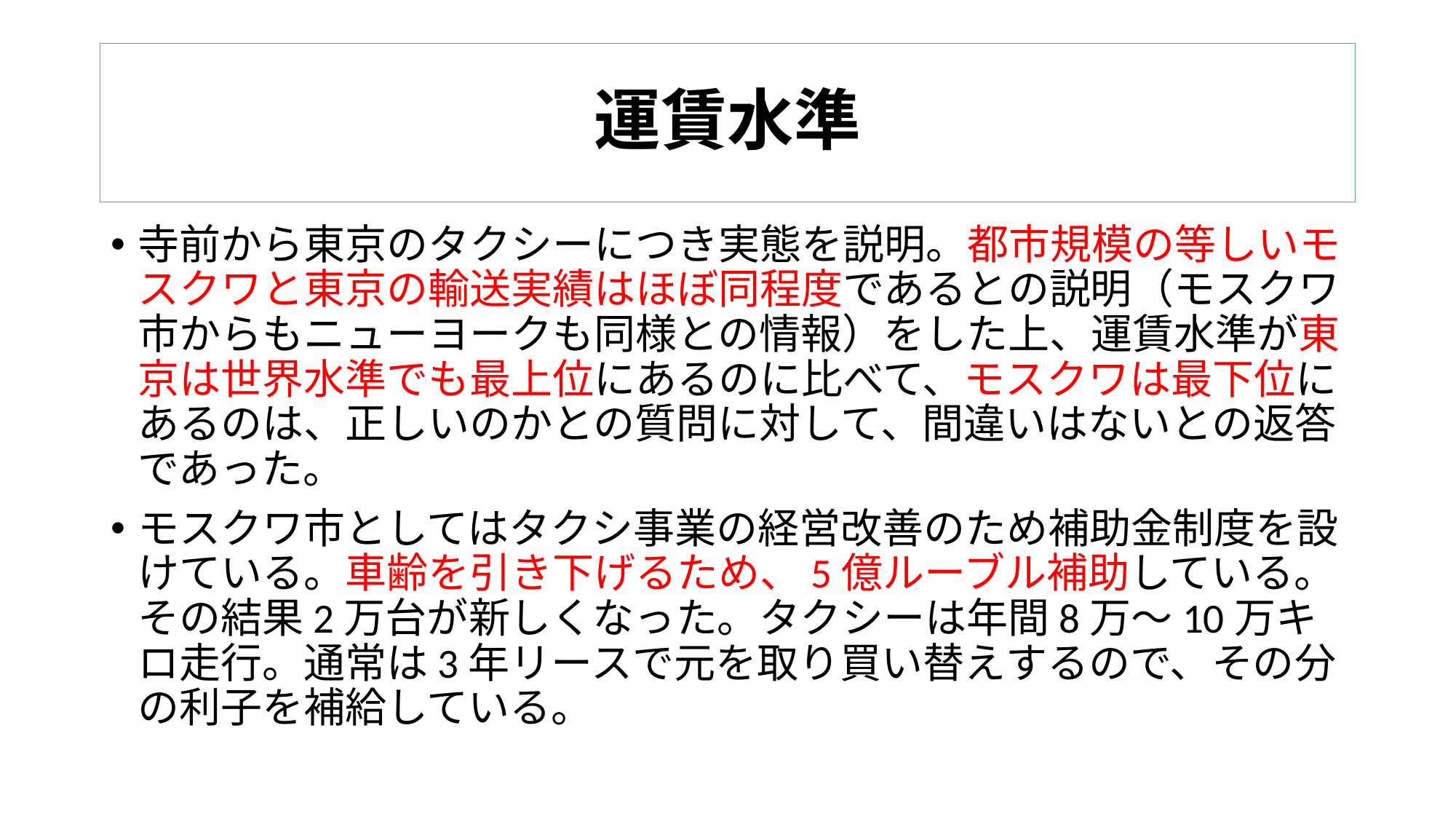

# 運賃水準
寺前から東京のタクシーにつき実態を説明。都市規模の等しいモスクワと東京の輸送実績はほぼ同程度であるとの説明（モスクワ市からもニューヨークも同様との情報）をした上、運賃水準が東京は世界水準でも最上位にあるのに比べて、モスクワは最下位にあるのは、正しいのかとの質問に対して、間違いはないとの返答であった。
モスクワ市としてはタクシ事業の経営改善のため補助金制度を設けている。車齢を引き下げるため、5億ルーブル補助している。その結果2万台が新しくなった。タクシーは年間8万～10万キロ走行。通常は3年リースで元を取り買い替えするので、その分の利子を補給している。